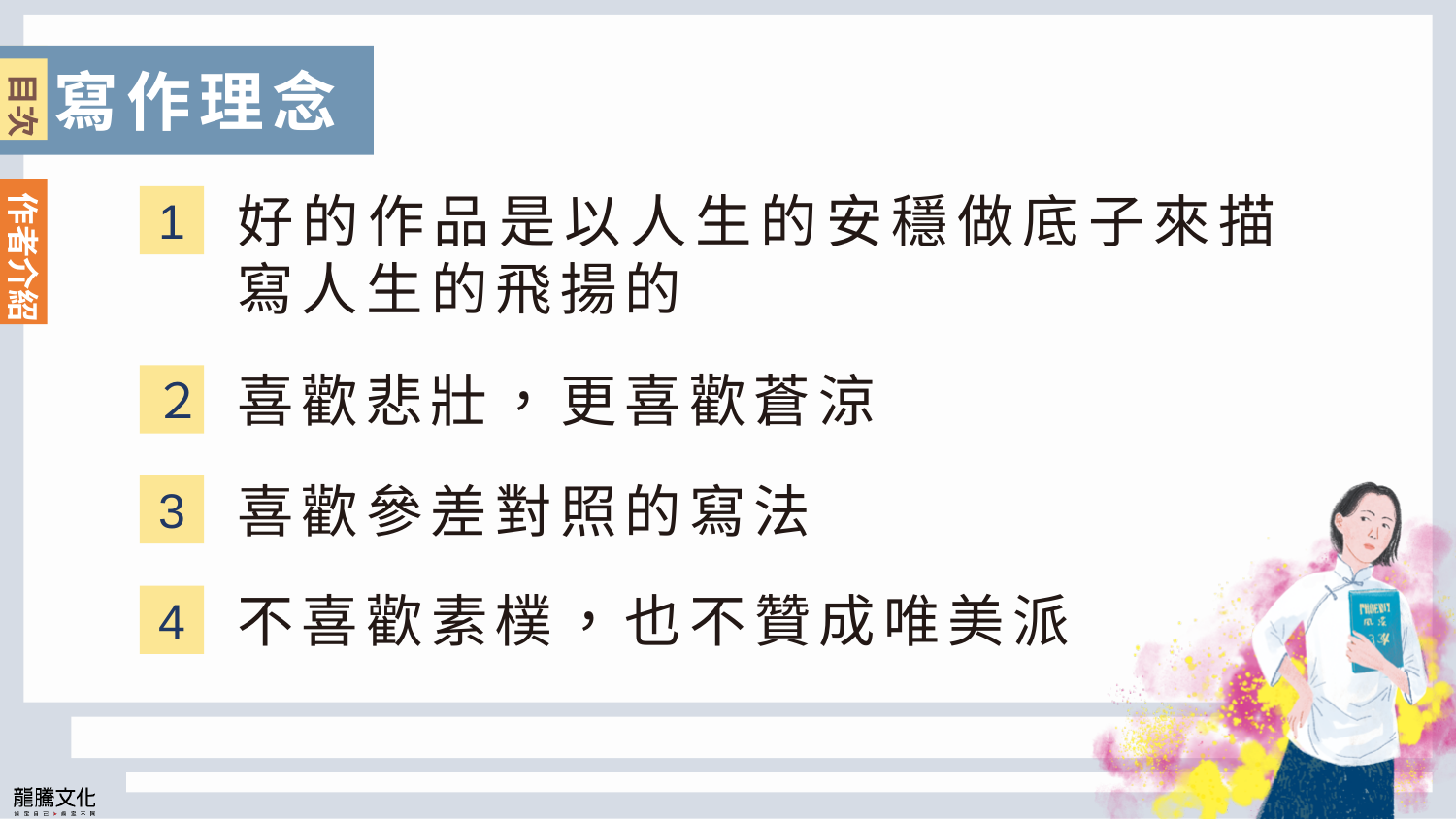

目次

寫作理念
目次
作者介紹
好的作品是以人生的安穩做底子來描寫人生的飛揚的

1
喜歡悲壯，更喜歡蒼涼

２
喜歡參差對照的寫法

3
不喜歡素樸，也不贊成唯美派

4